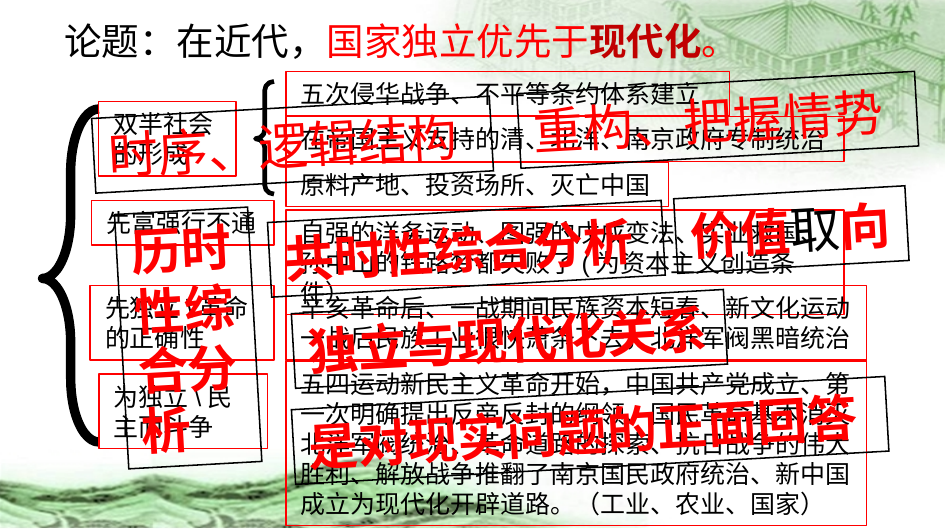

论题：在近代，国家独立优先于现代化。
五次侵华战争、不平等条约体系建立

重构、把握情势
双半社会的形成
时序、逻辑结构

在帝国主义支持的清、北洋、南京政府专制统治
原料产地、投资场所、灭亡中国
价值取向
先富强行不通
自强的洋务运动、图强的戊戌变法、实业救国、孙中山的铁路梦都失败了(为资本主义创造条件）
历时性综合分析
共时性综合分析
先独立\革命的正确性
辛亥革命后、一战期间民族资本短春、新文化运动
一战后民族工业很快萧条下去，北洋军阀黑暗统治
独立与现代化关系
五四运动新民主义革命开始，中国共产党成立、第一次明确提出反帝反封的纲领、国民革命基本消灭北洋军阀统治、革命道路的探索、抗日战争的伟大胜利、解放战争推翻了南京国民政府统治、新中国成立为现代化开辟道路。（工业、农业、国家）
为独立\民主而斗争
是对现实问题的正面回答